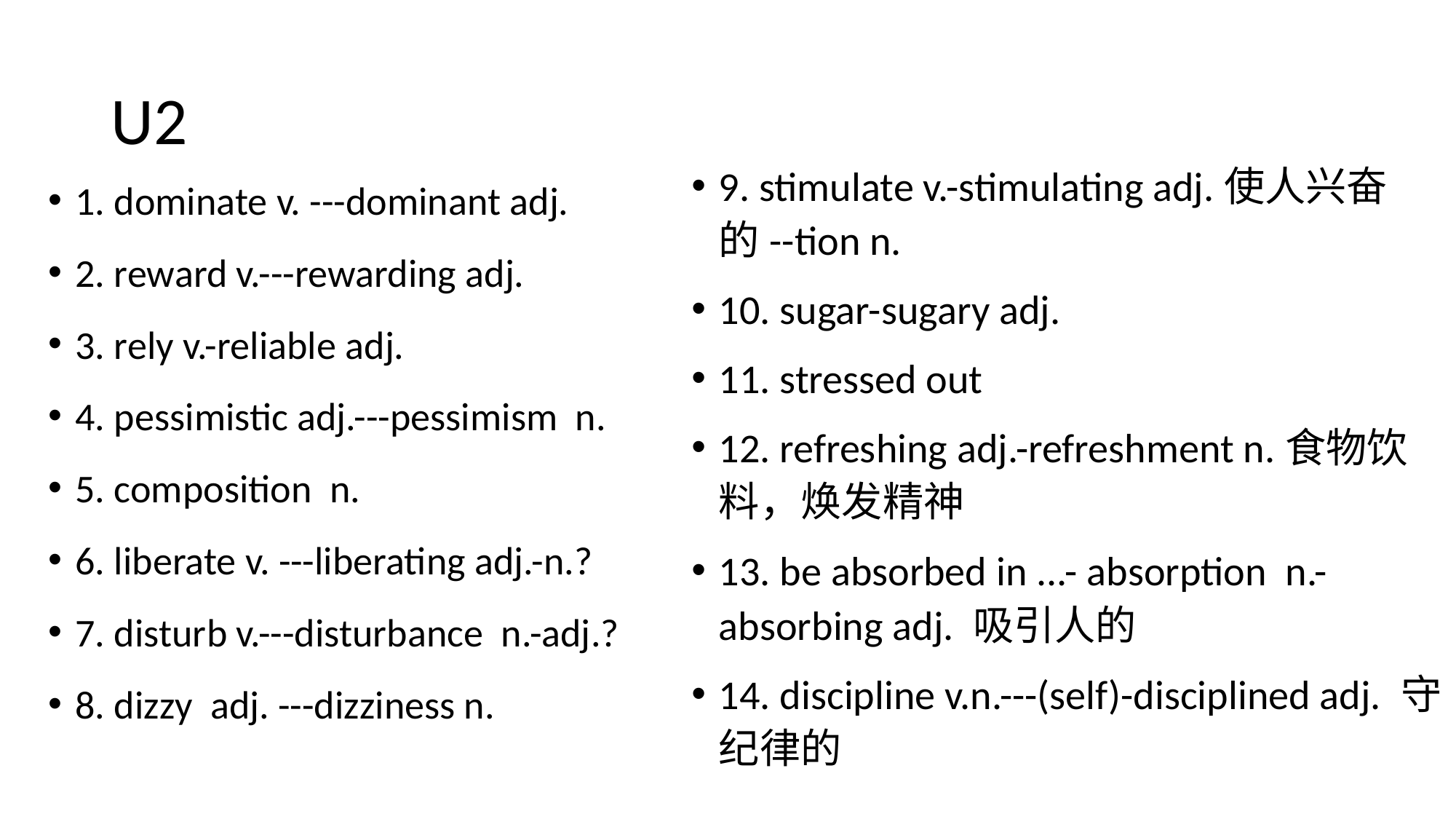

# U2
9. stimulate v.-stimulating adj.使人兴奋的--tion n.
10. sugar-sugary adj.
11. stressed out
12. refreshing adj.-refreshment n.食物饮料，焕发精神
13. be absorbed in ...- absorption  n.-absorbing adj. 吸引人的
14. discipline v.n.---(self)-disciplined adj. 守纪律的

1. dominate v. ---dominant adj.
2. reward v.---rewarding adj.
3. rely v.-reliable adj.
4. pessimistic adj.---pessimism  n.
5. composition  n.
6. liberate v. ---liberating adj.-n.?
7. disturb v.---disturbance  n.-adj.?
8. dizzy  adj. ---dizziness n.